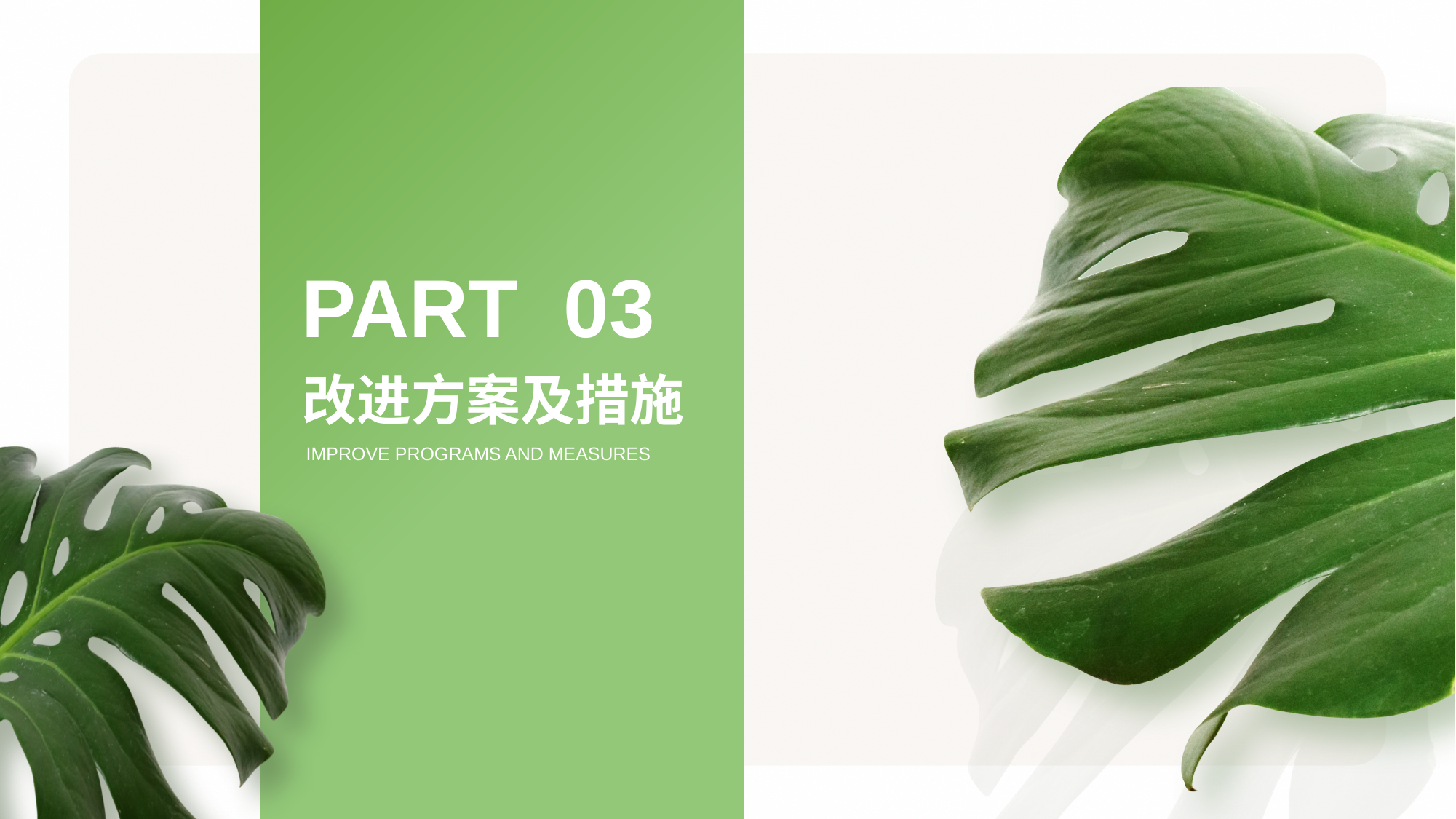

PART  03
改进方案及措施
IMPROVE PROGRAMS AND MEASURES